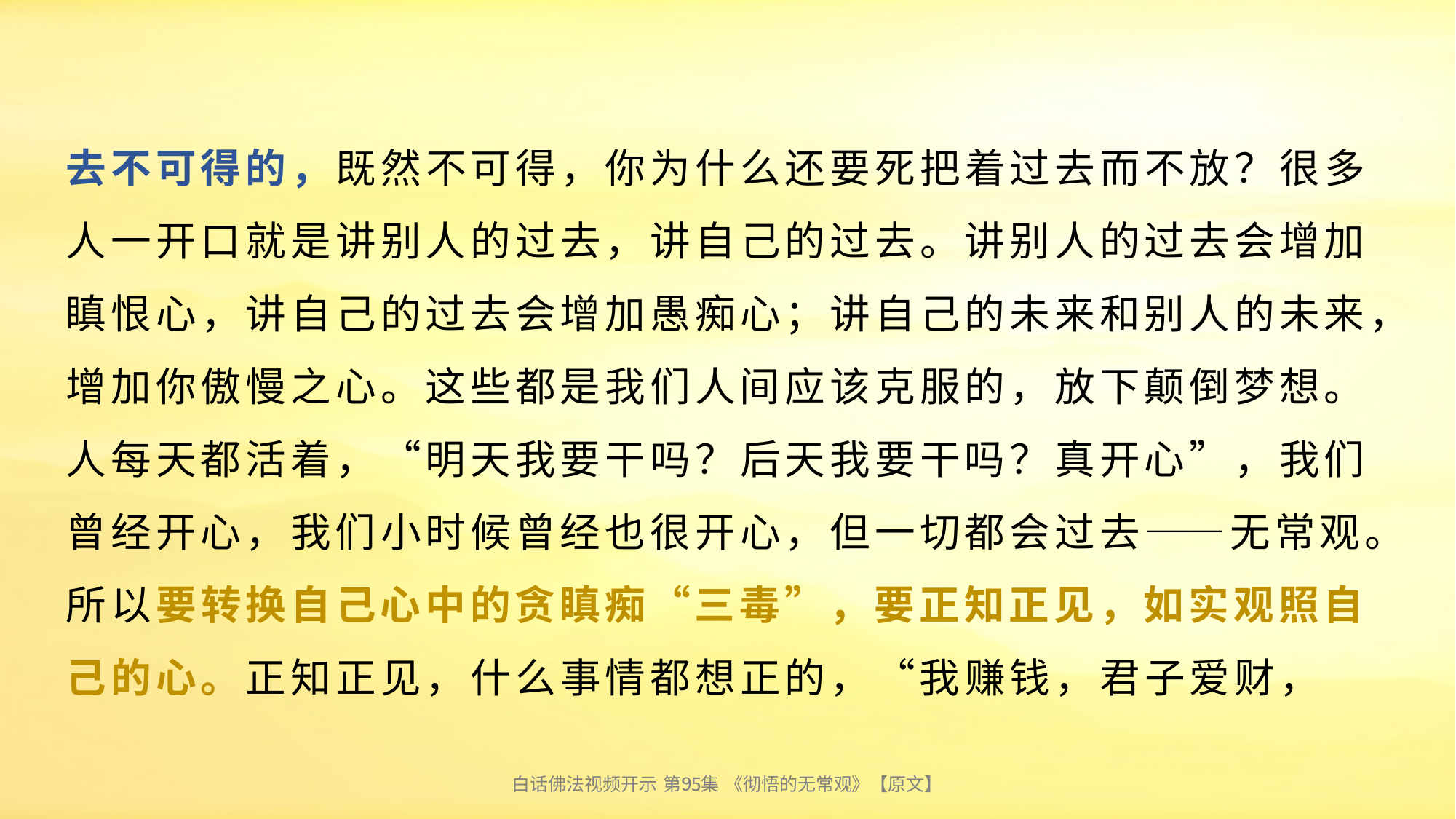

# 去不可得的，既然不可得，你为什么还要死把着过去而不放？很多人一开口就是讲别人的过去，讲自己的过去。讲别人的过去会增加瞋恨心，讲自己的过去会增加愚痴心；讲自己的未来和别人的未来，增加你傲慢之心。这些都是我们人间应该克服的，放下颠倒梦想。人每天都活着，“明天我要干吗？后天我要干吗？真开心”，我们曾经开心，我们小时候曾经也很开心，但一切都会过去——无常观。所以要转换自己心中的贪瞋痴“三毒”，要正知正见，如实观照自己的心。正知正见，什么事情都想正的，“我赚钱，君子爱财，
白话佛法视频开示 第95集 《彻悟的无常观》【原文】